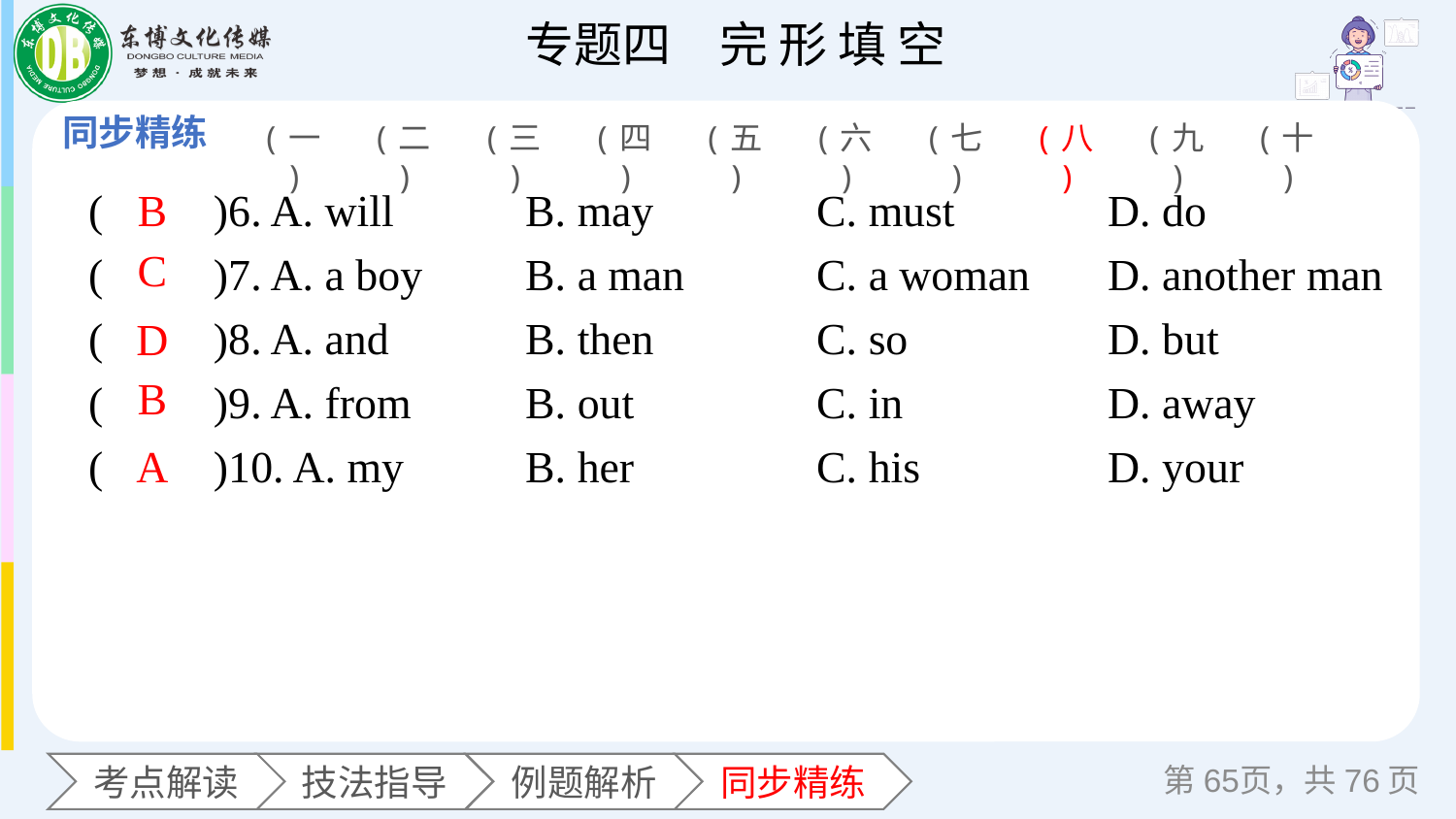

(一)
(二)
(三)
(四)
(五)
(六)
(七)
(八)
(九)
(十)
(　　)6. A. will    	B. may    	C. must    	D. do
(　　)7. A. a boy    	B. a man    	C. a woman    	D. another man
(　　)8. A. and    	B. then    	C. so    		D. but
(　　)9. A. from    	B. out    	C. in    		D. away
(　　)10. A. my    	B. her    	C. his    	D. your
B
C
D
B
A
第65页，共76页